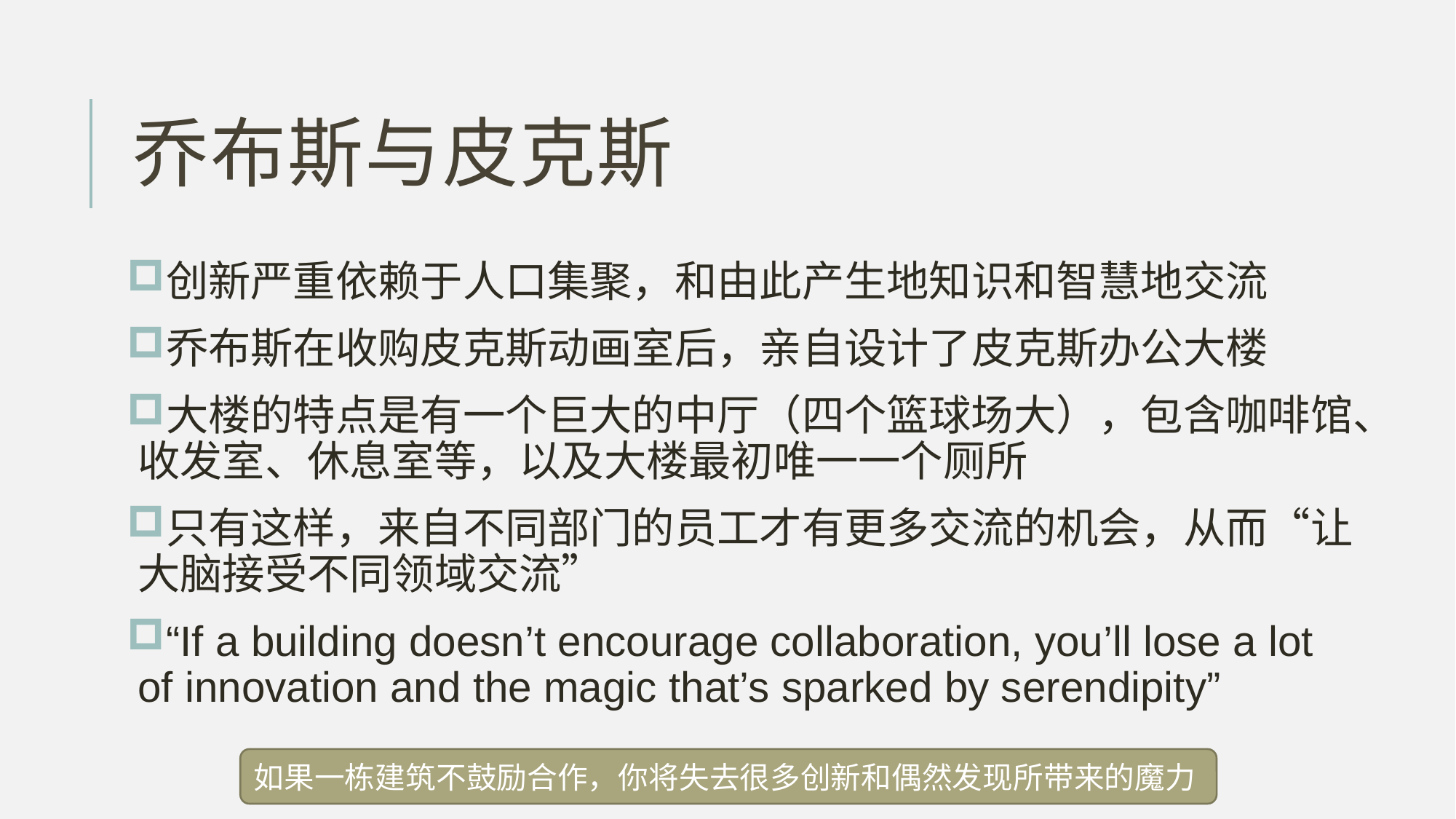

# 乔布斯与皮克斯
创新严重依赖于人口集聚，和由此产生地知识和智慧地交流
乔布斯在收购皮克斯动画室后，亲自设计了皮克斯办公大楼
大楼的特点是有一个巨大的中厅（四个篮球场大），包含咖啡馆、收发室、休息室等，以及大楼最初唯一一个厕所
只有这样，来自不同部门的员工才有更多交流的机会，从而“让大脑接受不同领域交流”
“If a building doesn’t encourage collaboration, you’ll lose a lot of innovation and the magic that’s sparked by serendipity”
如果一栋建筑不鼓励合作，你将失去很多创新和偶然发现所带来的魔力